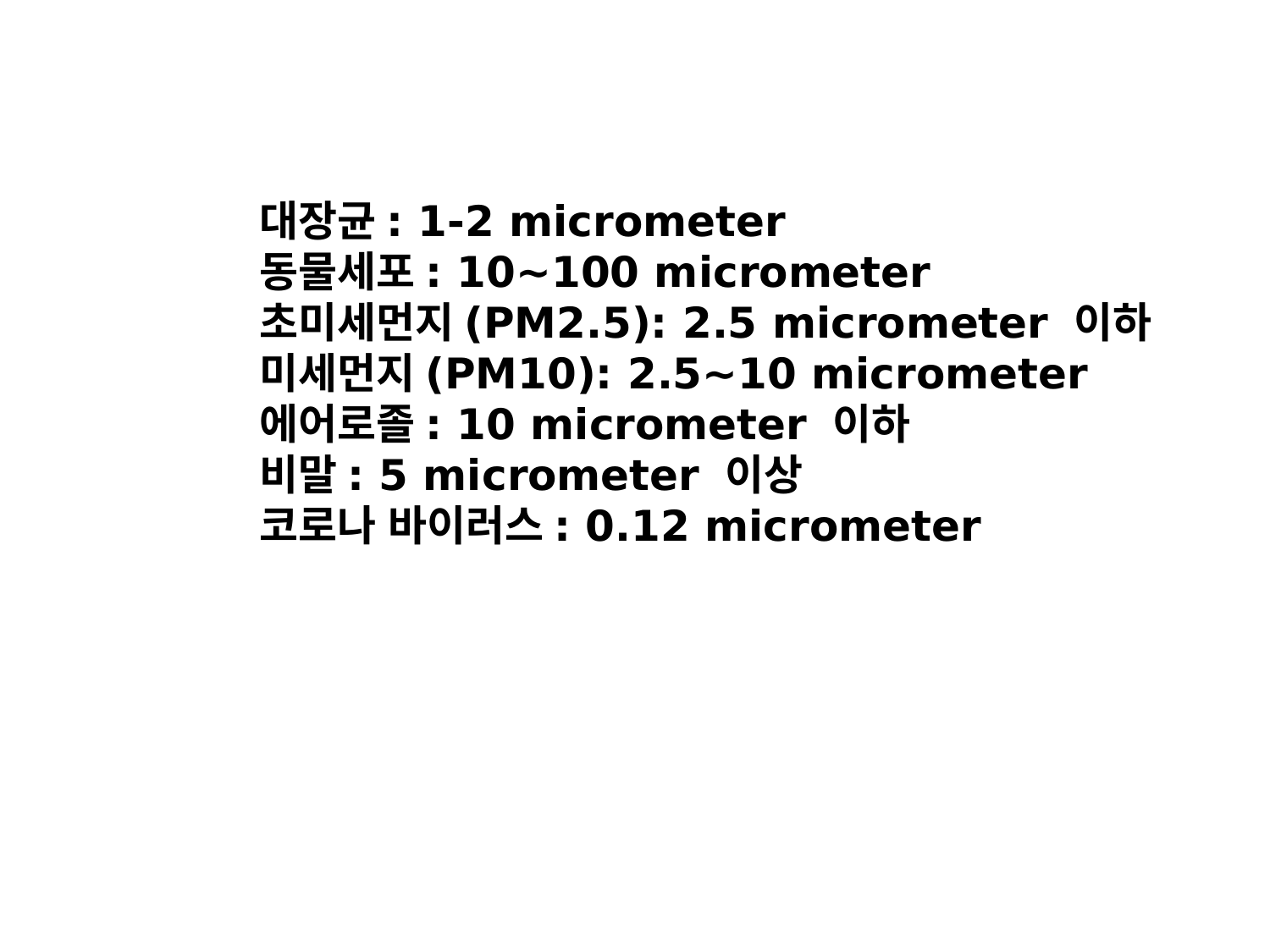

대장균: 1-2 micrometer
동물세포: 10~100 micrometer
초미세먼지(PM2.5): 2.5 micrometer 이하
미세먼지(PM10): 2.5~10 micrometer
에어로졸: 10 micrometer 이하
비말: 5 micrometer 이상
코로나 바이러스: 0.12 micrometer